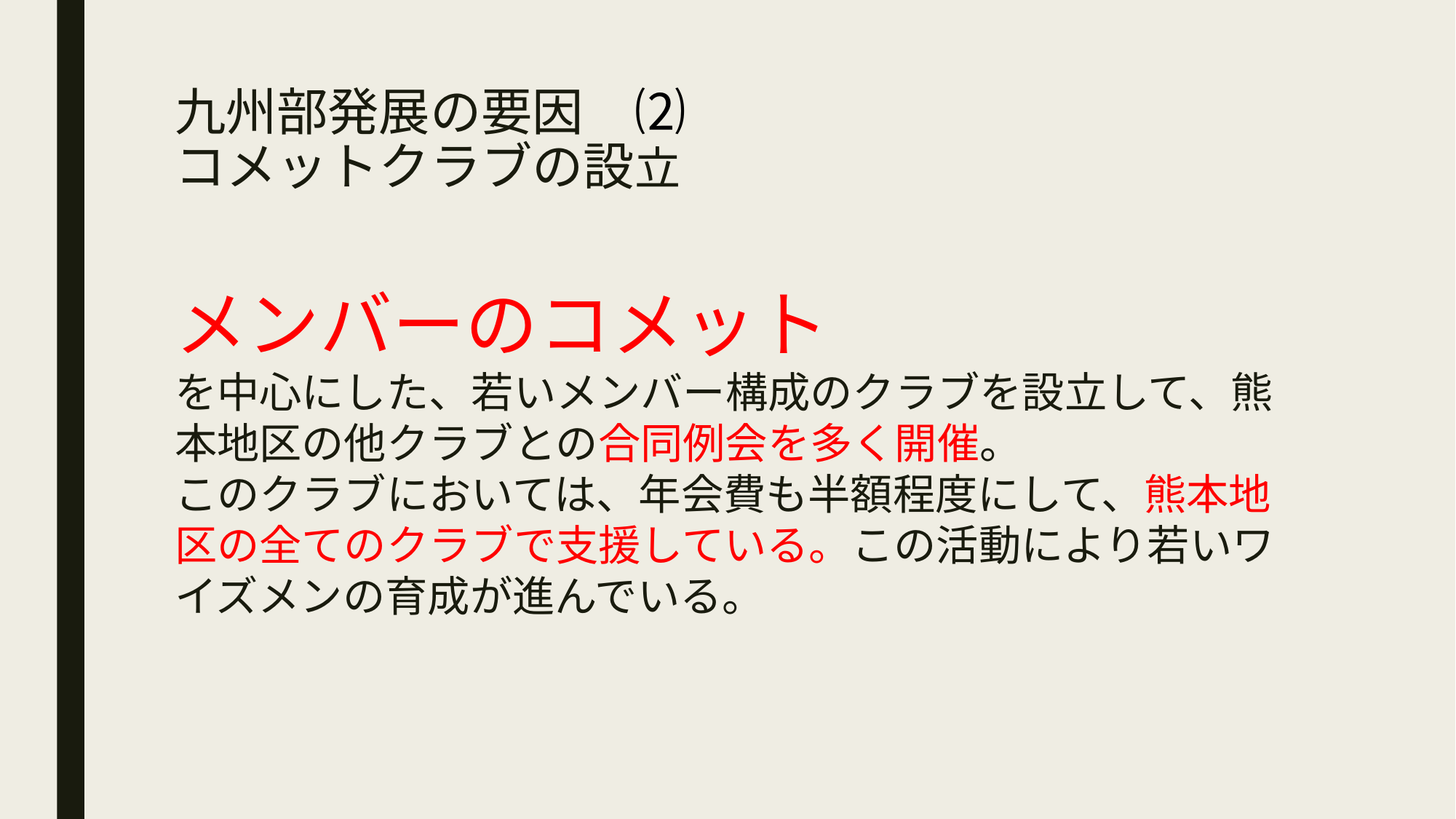

# 九州部発展の要因　⑵ コメットクラブの設立
メンバーのコメット
を中心にした、若いメンバー構成のクラブを設立して、熊本地区の他クラブとの合同例会を多く開催。
このクラブにおいては、年会費も半額程度にして、熊本地区の全てのクラブで支援している。この活動により若いワイズメンの育成が進んでいる。